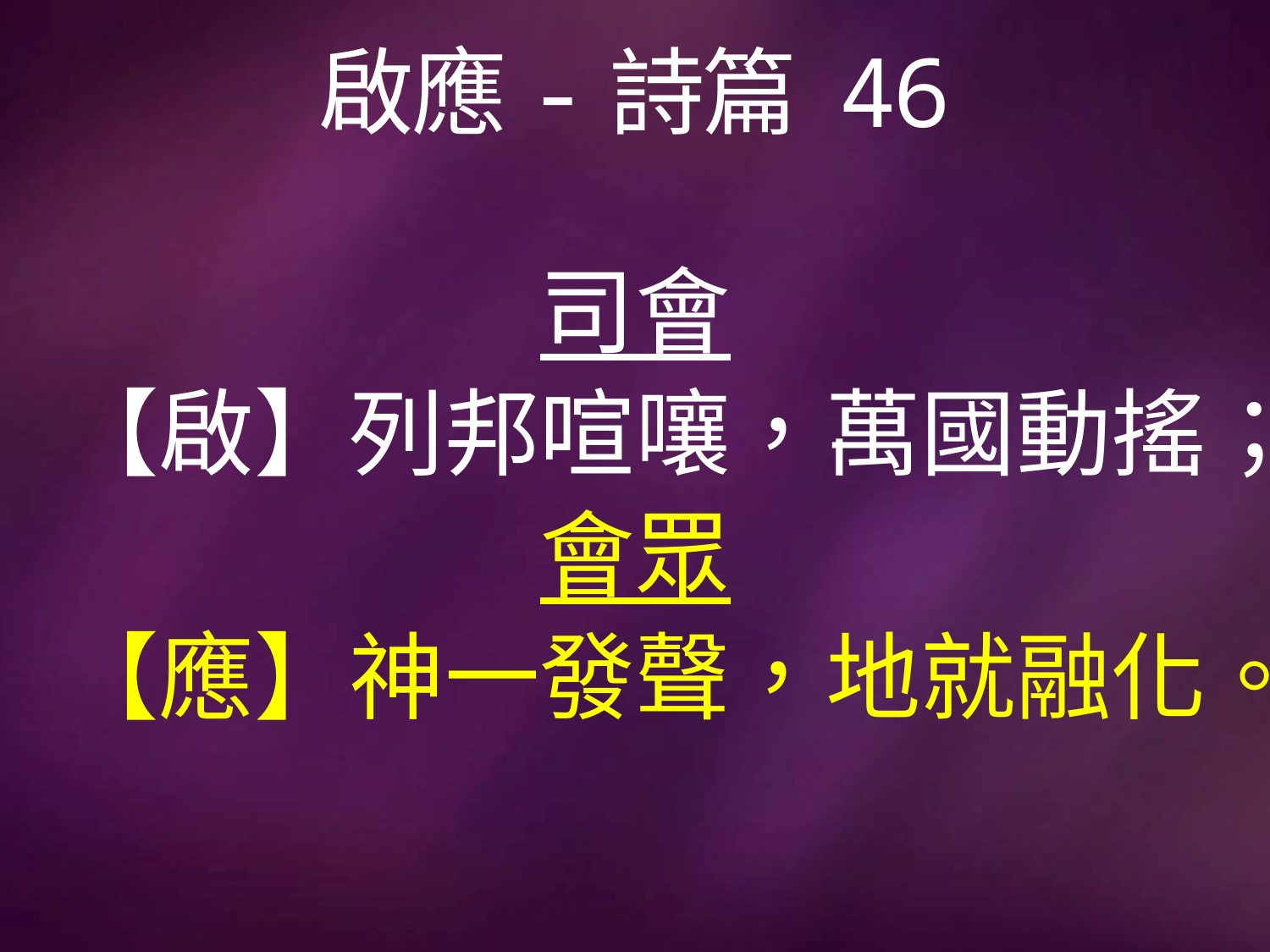

# 啟應-詩篇 46
司會
【啟】列邦喧嚷，萬國動搖；
會眾
【應】神一發聲，地就融化。